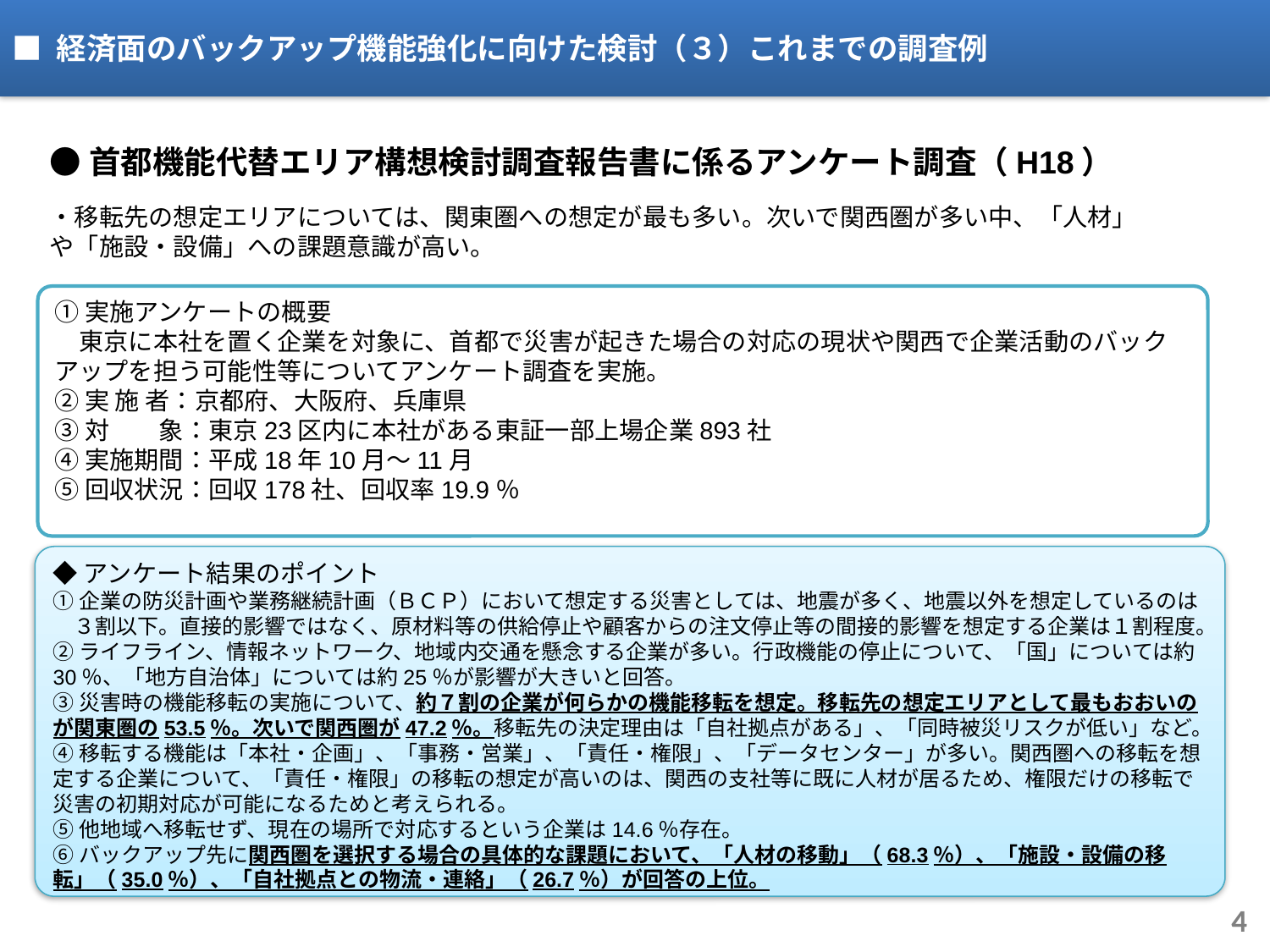

■ 経済面のバックアップ機能強化に向けた検討（３）これまでの調査例
●首都機能代替エリア構想検討調査報告書に係るアンケート調査（H18）
・移転先の想定エリアについては、関東圏への想定が最も多い。次いで関西圏が多い中、「人材」や「施設・設備」への課題意識が高い。
①実施アンケートの概要
　東京に本社を置く企業を対象に、首都で災害が起きた場合の対応の現状や関西で企業活動のバックアップを担う可能性等についてアンケート調査を実施。
②実 施 者：京都府、大阪府、兵庫県
③対　　象：東京23区内に本社がある東証一部上場企業893社
④実施期間：平成18年10月～11月
⑤回収状況：回収178社、回収率19.9％

◆アンケート結果のポイント
①企業の防災計画や業務継続計画（ＢＣＰ）において想定する災害としては、地震が多く、地震以外を想定しているのは
　３割以下。直接的影響ではなく、原材料等の供給停止や顧客からの注文停止等の間接的影響を想定する企業は１割程度。
②ライフライン、情報ネットワーク、地域内交通を懸念する企業が多い。行政機能の停止について、「国」については約30％、「地方自治体」については約25％が影響が大きいと回答。
③災害時の機能移転の実施について、約７割の企業が何らかの機能移転を想定。移転先の想定エリアとして最もおおいのが関東圏の53.5％。次いで関西圏が47.2％。移転先の決定理由は「自社拠点がある」、「同時被災リスクが低い」など。
④移転する機能は「本社・企画」、「事務・営業」、「責任・権限」、「データセンター」が多い。関西圏への移転を想定する企業について、「責任・権限」の移転の想定が高いのは、関西の支社等に既に人材が居るため、権限だけの移転で災害の初期対応が可能になるためと考えられる。
⑤他地域へ移転せず、現在の場所で対応するという企業は14.6％存在。
⑥バックアップ先に関西圏を選択する場合の具体的な課題において、「人材の移動」（68.3％）、「施設・設備の移転」（35.0％）、「自社拠点との物流・連絡」（26.7％）が回答の上位。

4